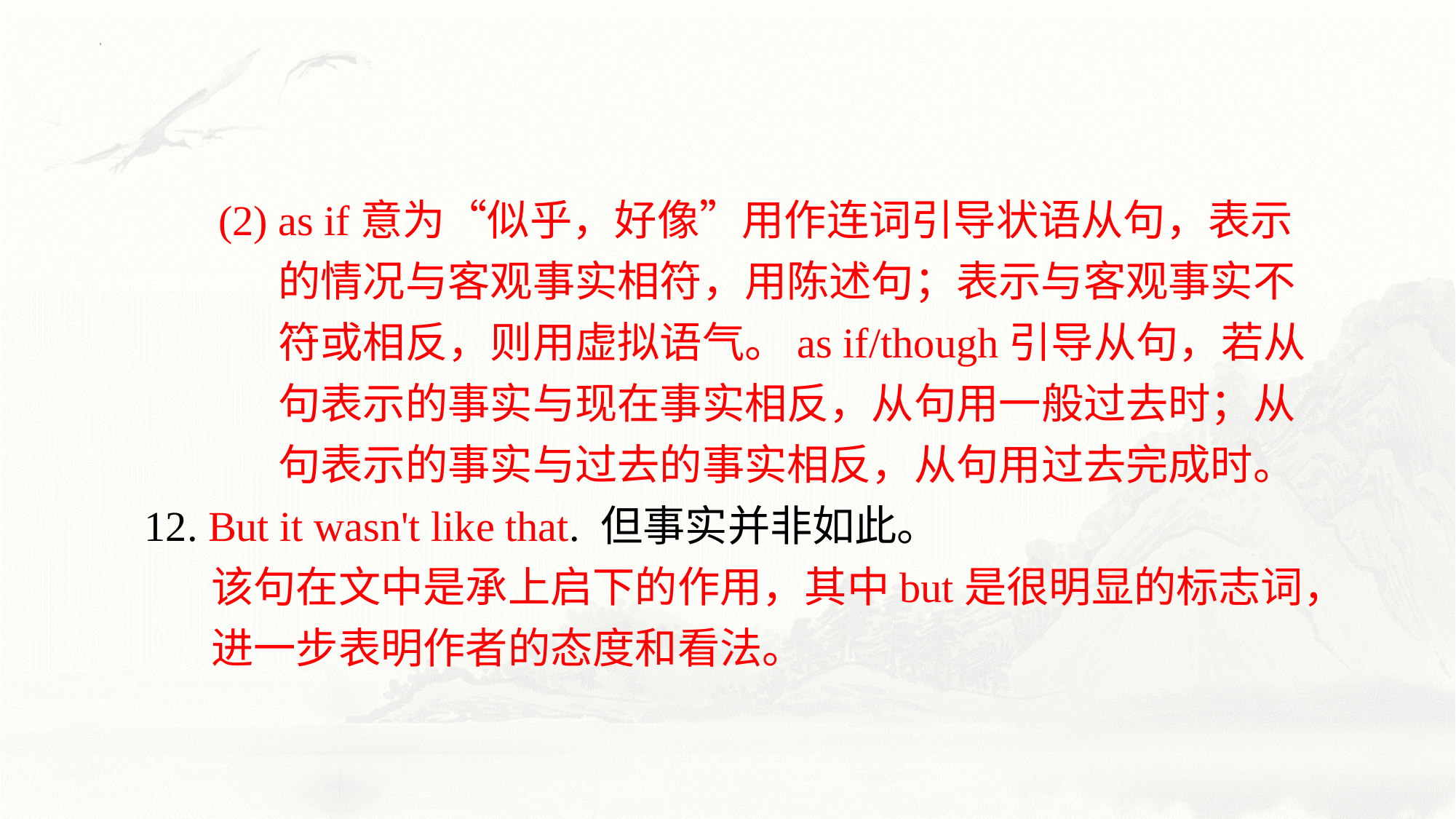

(2) as if意为“似乎，好像”用作连词引导状语从句，表示的情况与客观事实相符，用陈述句；表示与客观事实不符或相反，则用虚拟语气。as if/though引导从句，若从句表示的事实与现在事实相反，从句用一般过去时；从句表示的事实与过去的事实相反，从句用过去完成时。
12. But it wasn't like that. 但事实并非如此。
      该句在文中是承上启下的作用，其中but是很明显的标志词，
      进一步表明作者的态度和看法。